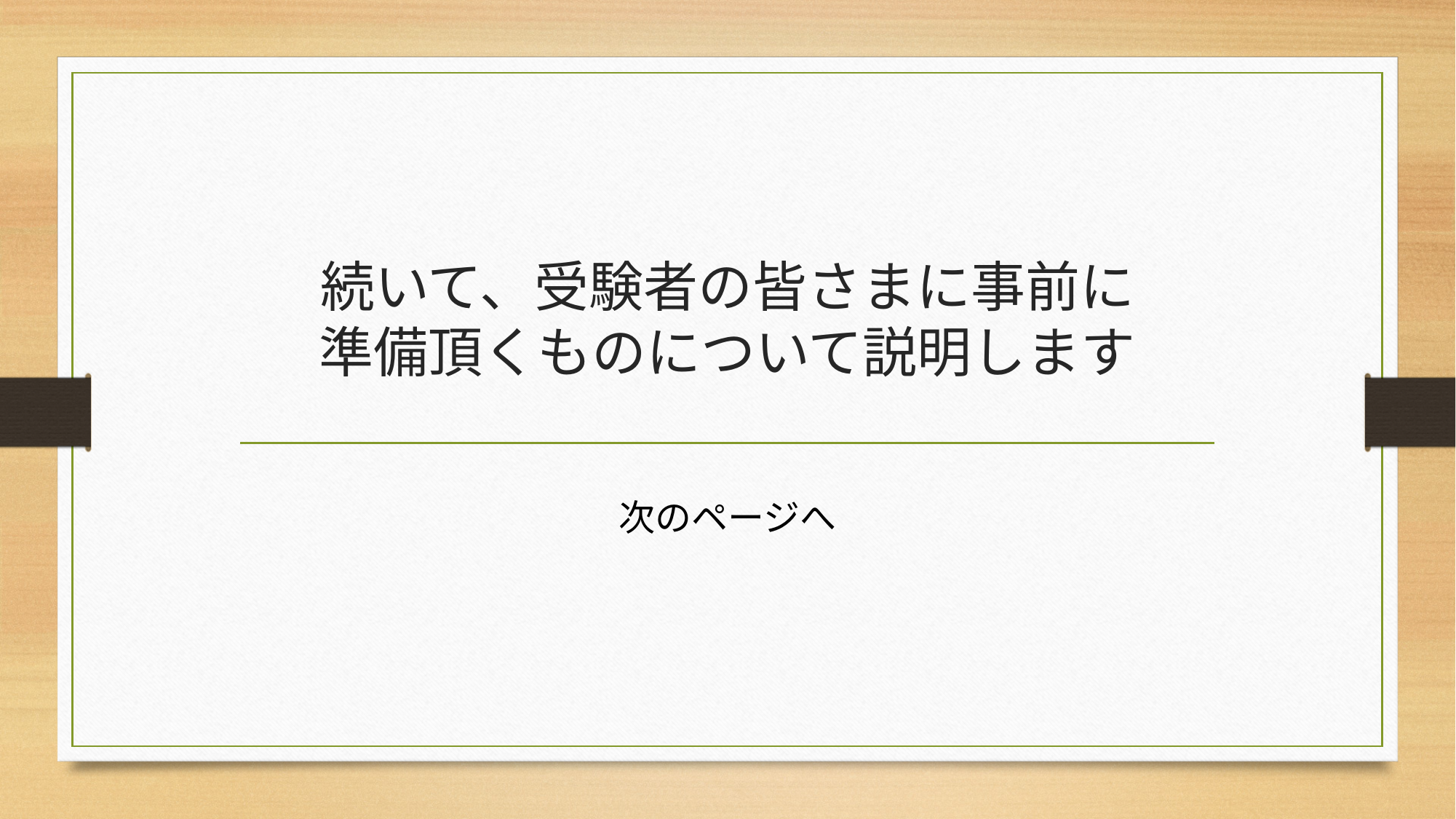

# 続いて、受験者の皆さまに事前に 準備頂くものについて説明します
次のページへ